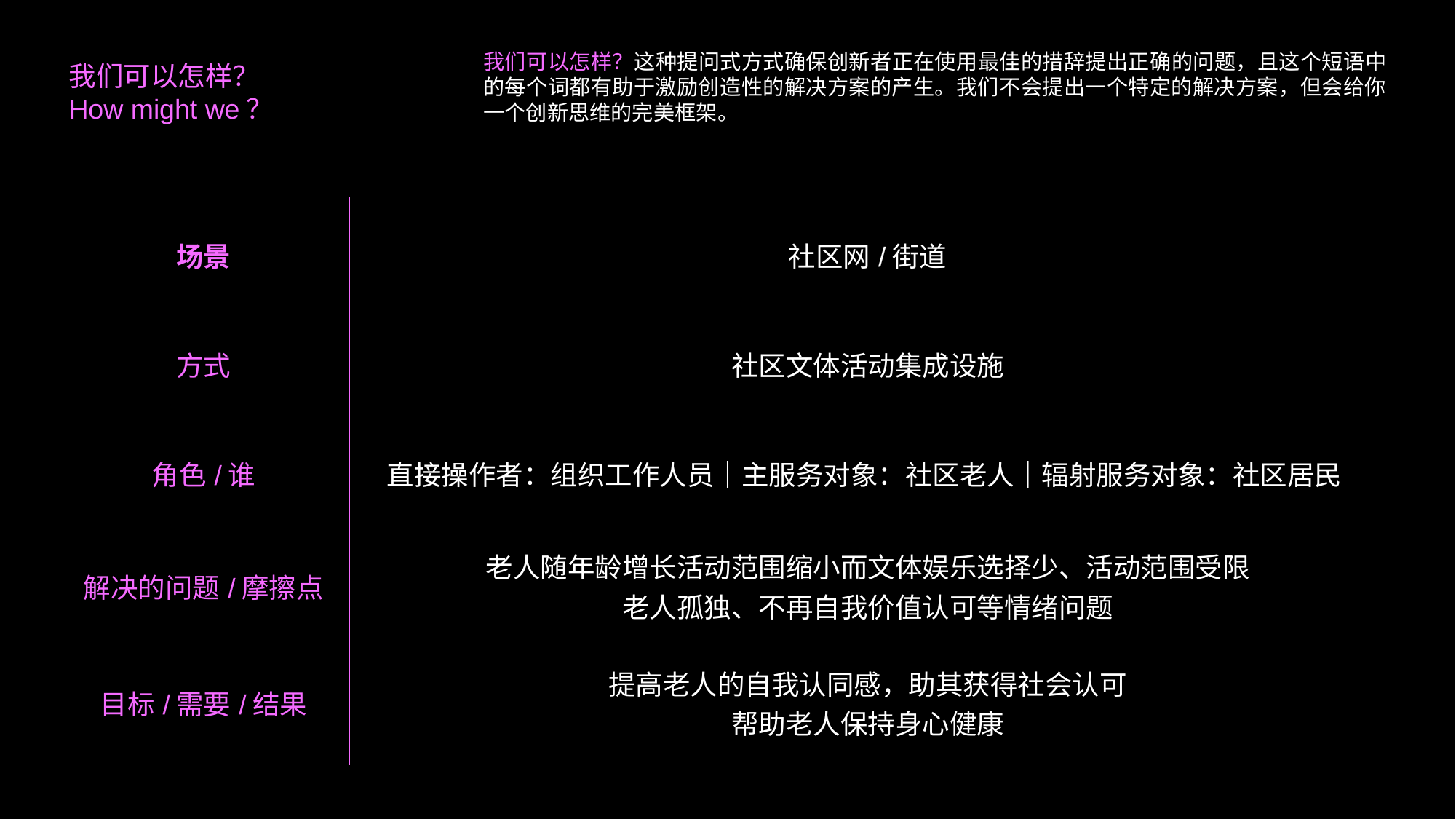

我们可以怎样？这种提问式方式确保创新者正在使用最佳的措辞提出正确的问题，且这个短语中的每个词都有助于激励创造性的解决方案的产生。我们不会提出一个特定的解决方案，但会给你一个创新思维的完美框架。
我们可以怎样？
How might we？
| 场景 | 社区网/街道 |
| --- | --- |
| 方式 | 社区文体活动集成设施 |
| 角色/谁 | 直接操作者：组织工作人员｜主服务对象：社区老人｜辐射服务对象：社区居民 |
| 解决的问题/摩擦点 | 老人随年龄增长活动范围缩小而文体娱乐选择少、活动范围受限 老人孤独、不再自我价值认可等情绪问题 |
| 目标/需要/结果 | 提高老人的自我认同感，助其获得社会认可 帮助老人保持身心健康 |